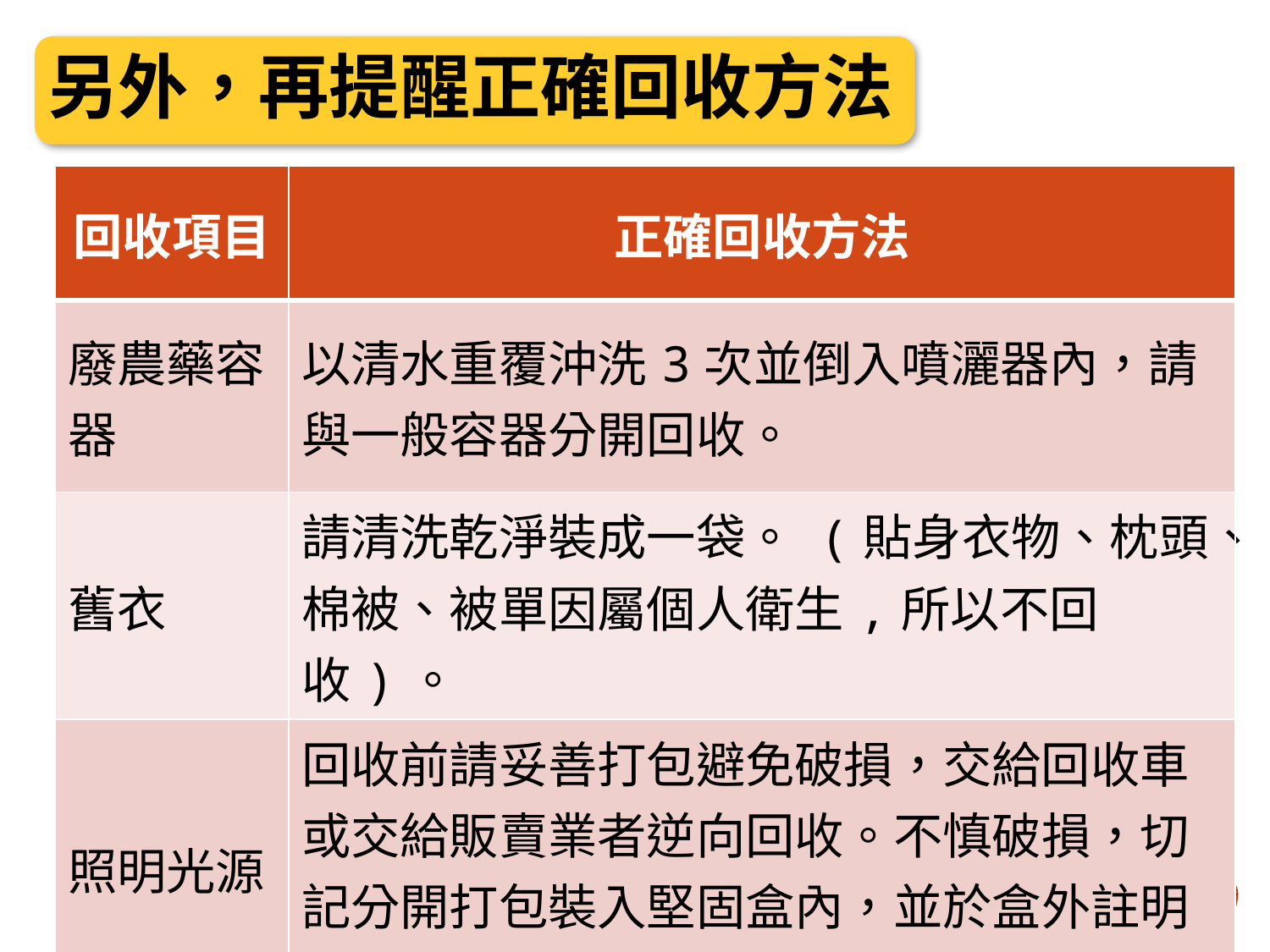

另外，再提醒正確回收方法
| 回收項目 | 正確回收方法 |
| --- | --- |
| 廢農藥容器 | 以清水重覆沖洗3次並倒入噴灑器內，請與一般容器分開回收。 |
| 舊衣 | 請清洗乾淨裝成一袋。 (貼身衣物、枕頭、棉被、被單因屬個人衛生,所以不回收)。 |
| 照明光源 | 回收前請妥善打包避免破損，交給回收車或交給販賣業者逆向回收。不慎破損，切記分開打包裝入堅固盒內，並於盒外註明「破碎玻璃」。 |
17